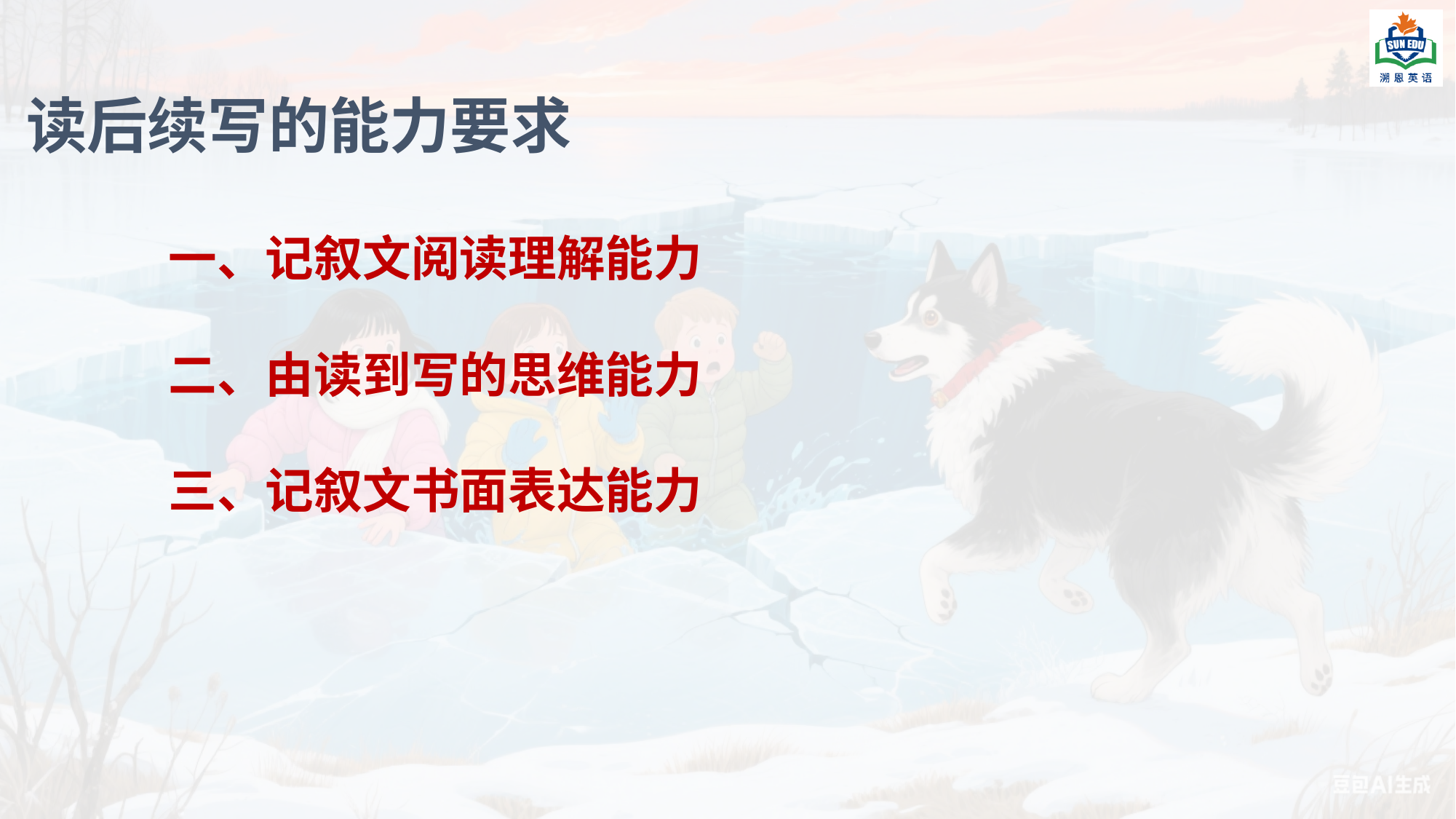

读后续写的能力要求
一、记叙文阅读理解能力

二、由读到写的思维能力

三、记叙文书面表达能力